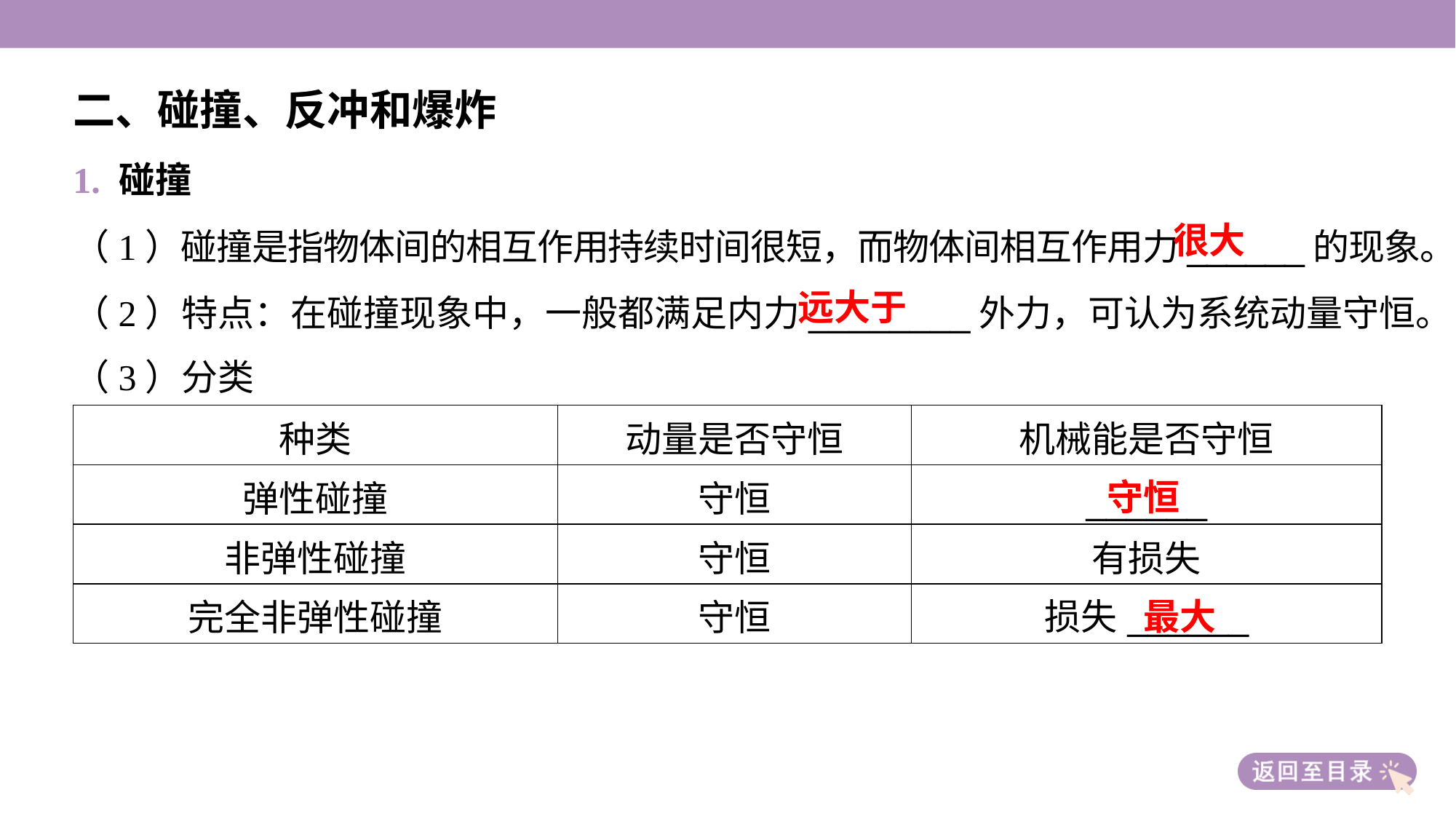

二、碰撞、反冲和爆炸
1. 碰撞
（1）碰撞是指物体间的相互作用持续时间很短，而物体间相互作用力______的现象。
（2）特点：在碰撞现象中，一般都满足内力________外力，可认为系统动量守恒。
（3）分类
很大
远大于
| 种类 | 动量是否守恒 | 机械能是否守恒 |
| --- | --- | --- |
| 弹性碰撞 | 守恒 | \_\_\_\_\_\_ |
| 非弹性碰撞 | 守恒 | 有损失 |
| 完全非弹性碰撞 | 守恒 | 损失\_\_\_\_\_\_ |
守恒
最大